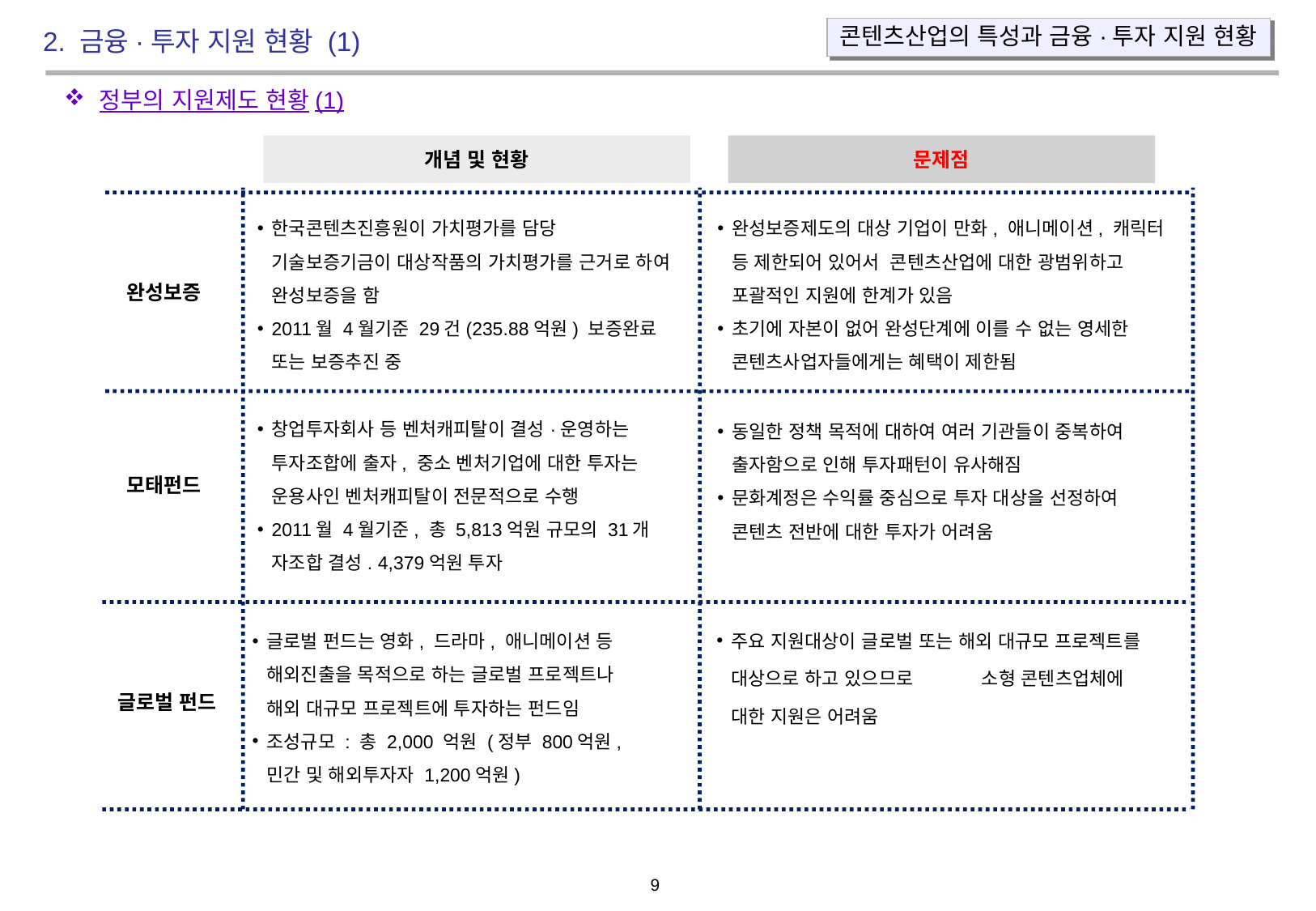

콘텐츠산업의 특성과 금융·투자 지원 현황
2. 금융·투자 지원 현황 (1)
정부의 지원제도 현황(1)
개념 및 현황
문제점

한국콘텐츠진흥원이 가치평가를 담당 기술보증기금이 대상작품의 가치평가를 근거로 하여 완성보증을 함
2011월 4월기준 29건(235.88억원) 보증완료 또는 보증추진 중

완성보증제도의 대상 기업이 만화, 애니메이션, 캐릭터 등 제한되어 있어서  콘텐츠산업에 대한 광범위하고 포괄적인 지원에 한계가 있음
초기에 자본이 없어 완성단계에 이를 수 없는 영세한 콘텐츠사업자들에게는 혜택이 제한됨

완성보증

창업투자회사 등 벤처캐피탈이 결성·운영하는 투자조합에 출자, 중소 벤처기업에 대한 투자는 운용사인 벤처캐피탈이 전문적으로 수행
2011월 4월기준, 총 5,813억원 규모의 31개 자조합 결성. 4,379억원 투자

동일한 정책 목적에 대하여 여러 기관들이 중복하여 출자함으로 인해 투자패턴이 유사해짐
문화계정은 수익률 중심으로 투자 대상을 선정하여 콘텐츠 전반에 대한 투자가 어려움

모태펀드

주요 지원대상이 글로벌 또는 해외 대규모 프로젝트를 대상으로 하고 있으므로             소형 콘텐츠업체에 대한 지원은 어려움
글로벌 펀드는 영화, 드라마, 애니메이션 등 해외진출을 목적으로 하는 글로벌 프로젝트나        해외 대규모 프로젝트에 투자하는 펀드임
조성규모 : 총 2,000 억원 (정부 800억원,        민간 및 해외투자자 1,200억원)

글로벌 펀드

 9